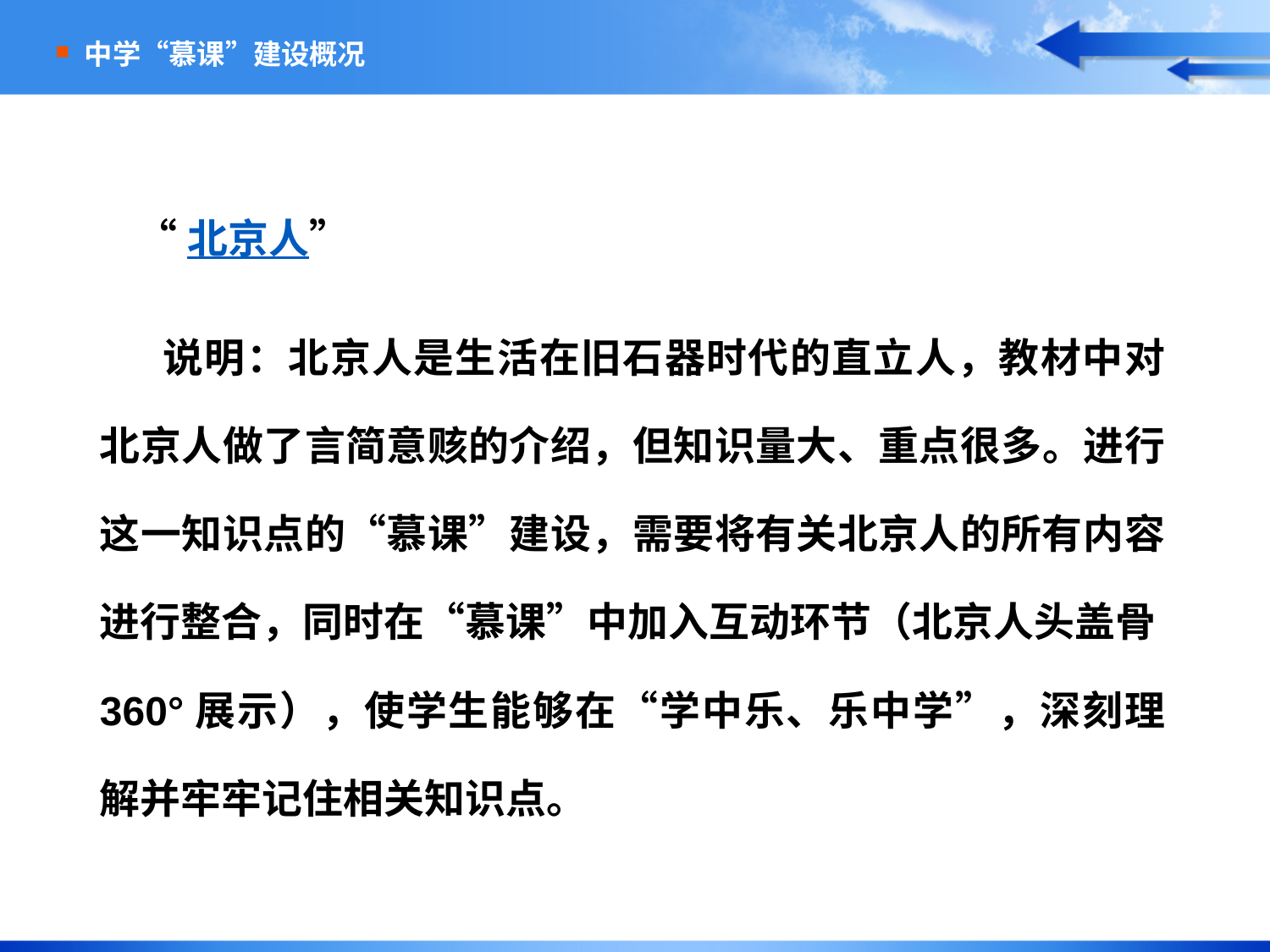

中学“慕课”建设概况
    “北京人”
     说明：北京人是生活在旧石器时代的直立人，教材中对北京人做了言简意赅的介绍，但知识量大、重点很多。进行这一知识点的“慕课”建设，需要将有关北京人的所有内容进行整合，同时在“慕课”中加入互动环节（北京人头盖骨360°展示），使学生能够在“学中乐、乐中学”，深刻理解并牢牢记住相关知识点。